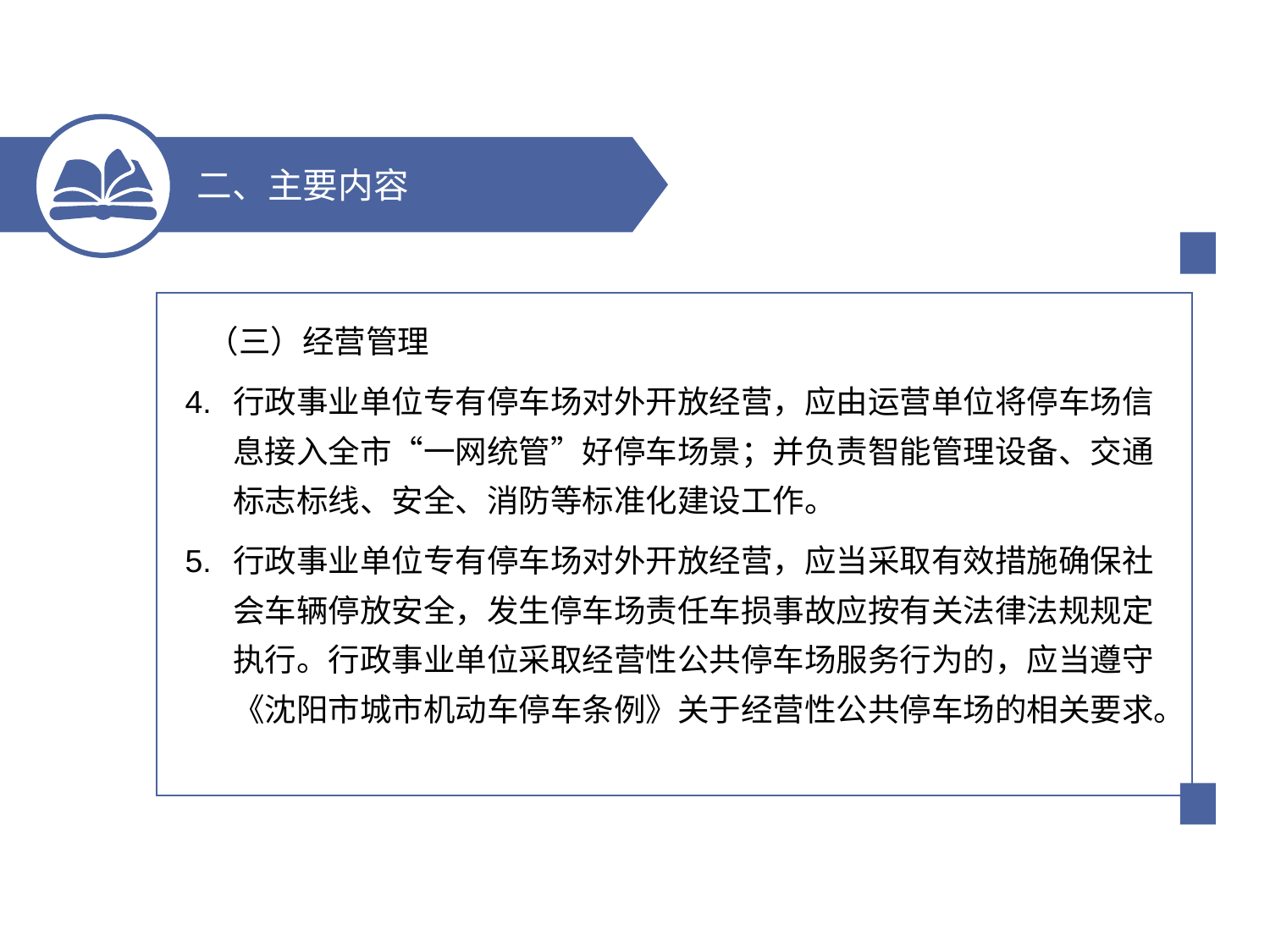

二、主要内容

  （三）经营管理
行政事业单位专有停车场对外开放经营，应由运营单位将停车场信息接入全市“一网统管”好停车场景；并负责智能管理设备、交通标志标线、安全、消防等标准化建设工作。
行政事业单位专有停车场对外开放经营，应当采取有效措施确保社会车辆停放安全，发生停车场责任车损事故应按有关法律法规规定执行。行政事业单位采取经营性公共停车场服务行为的，应当遵守《沈阳市城市机动车停车条例》关于经营性公共停车场的相关要求。